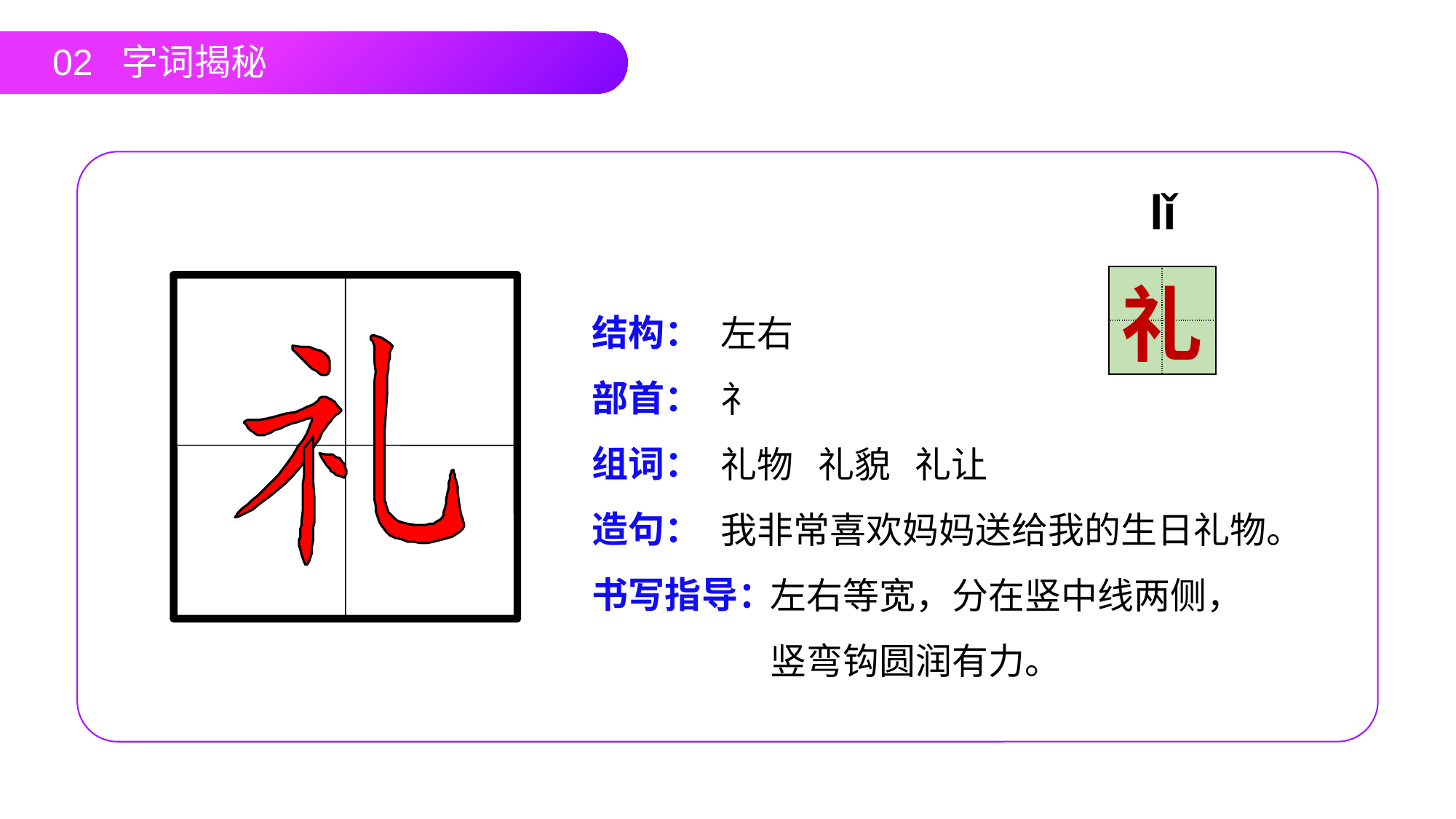

02  字词揭秘
lǐ
|  |  |
| --- | --- |
|  |  |
礼

结构：
部首：
组词：
造句：
书写指导：
左右
礻
礼物   礼貌   礼让
我非常喜欢妈妈送给我的生日礼物。
     左右等宽，分在竖中线两侧，
     竖弯钩圆润有力。